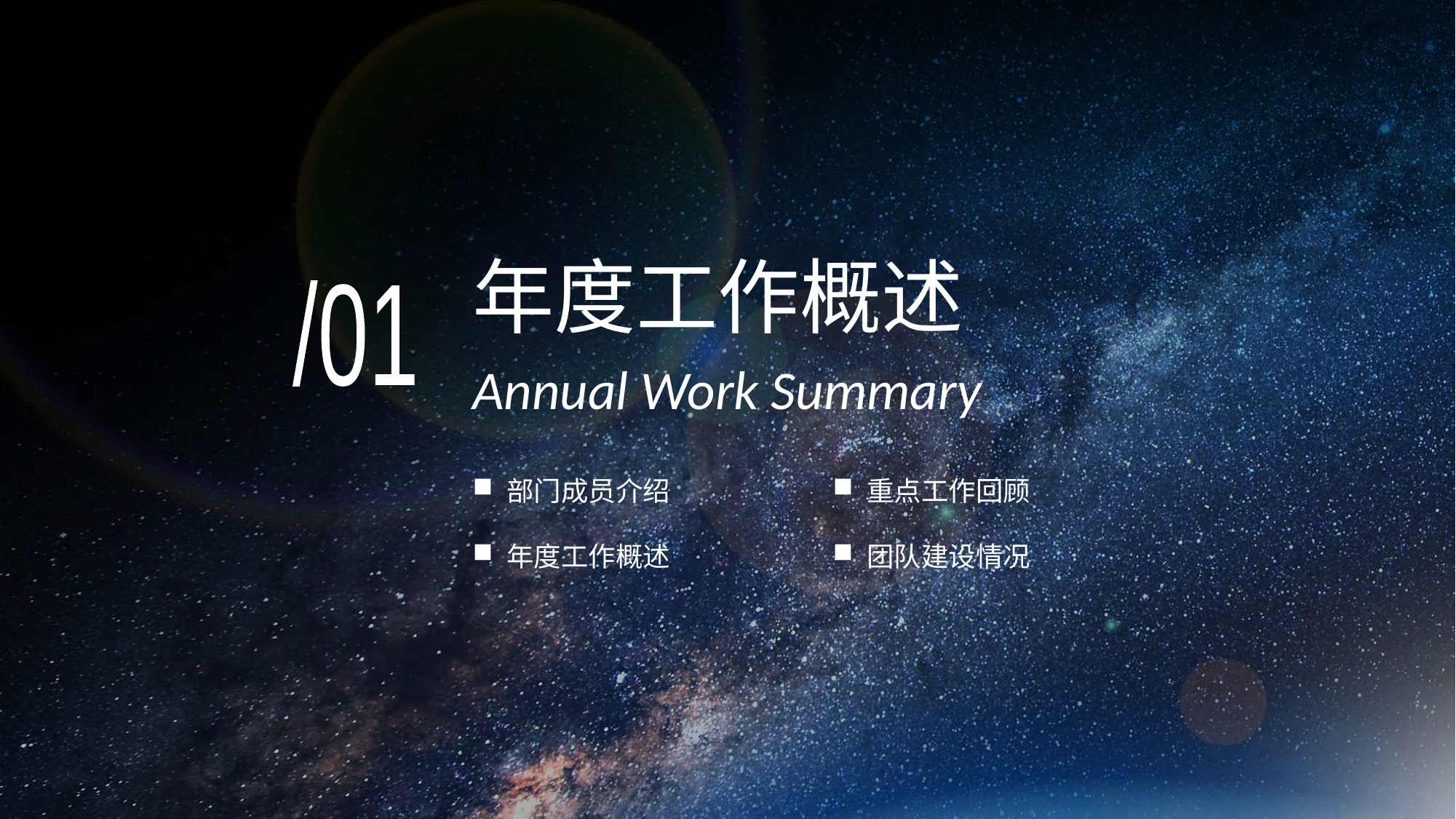

年度工作概述
Annual Work Summary
/01
部门成员介绍
年度工作概述
重点工作回顾
团队建设情况